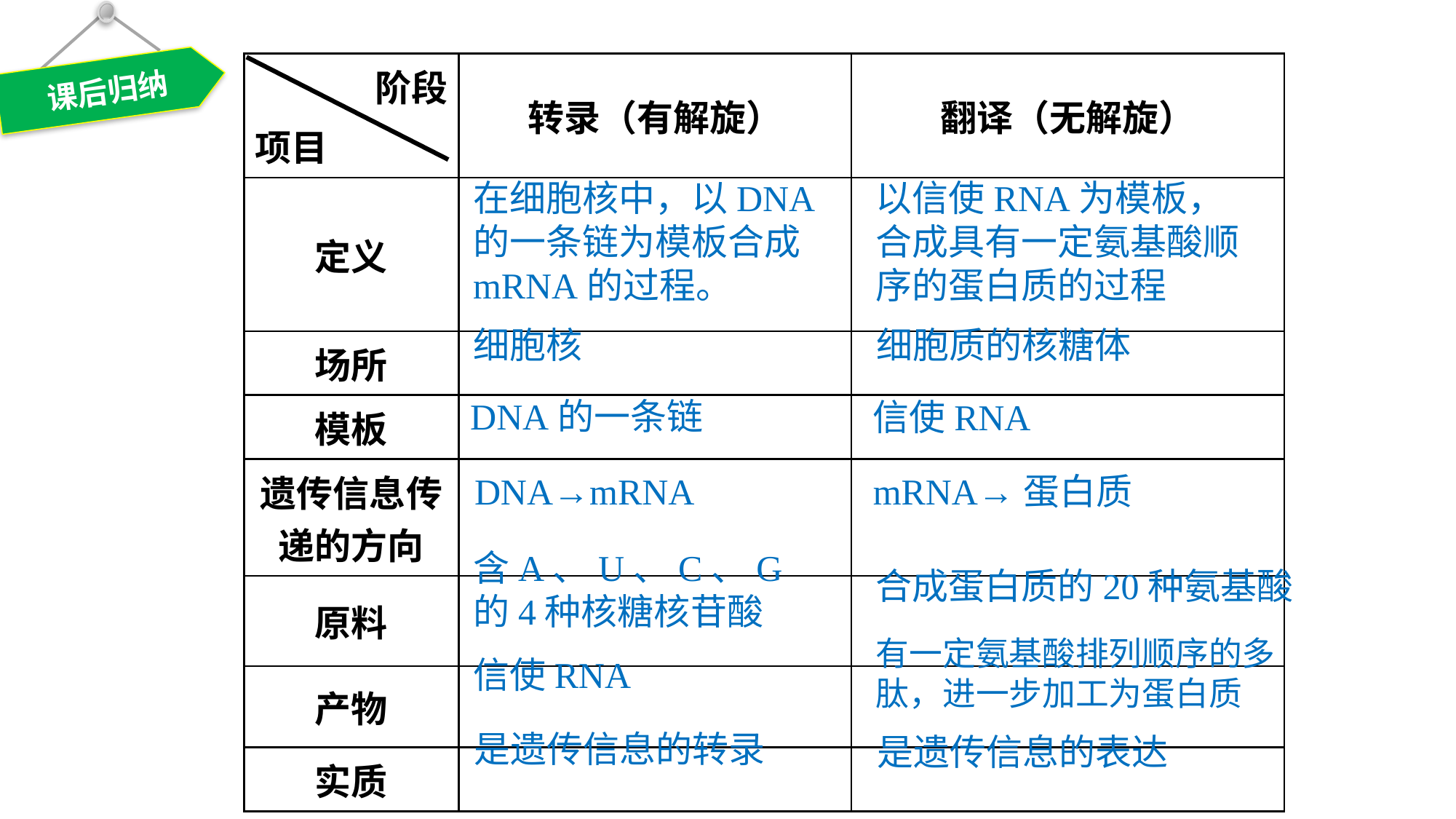

| 阶段 项目 | 转录（有解旋） | 翻译（无解旋） |
| --- | --- | --- |
| 定义 |  |  |
| 场所 |  |  |
| 模板 |  |  |
| 遗传信息传递的方向 |  |  |
| 原料 |  |  |
| 产物 |  |  |
| 实质 |  |  |

课后归纳
在细胞核中，以DNA的一条链为模板合成mRNA的过程。
以信使RNA为模板，合成具有一定氨基酸顺序的蛋白质的过程
细胞核
细胞质的核糖体
DNA的一条链
信使RNA
mRNA→蛋白质
DNA→mRNA
含A、U、C、G的4种核糖核苷酸
合成蛋白质的20种氨基酸
有一定氨基酸排列顺序的多肽，进一步加工为蛋白质
信使RNA
是遗传信息的转录
是遗传信息的表达